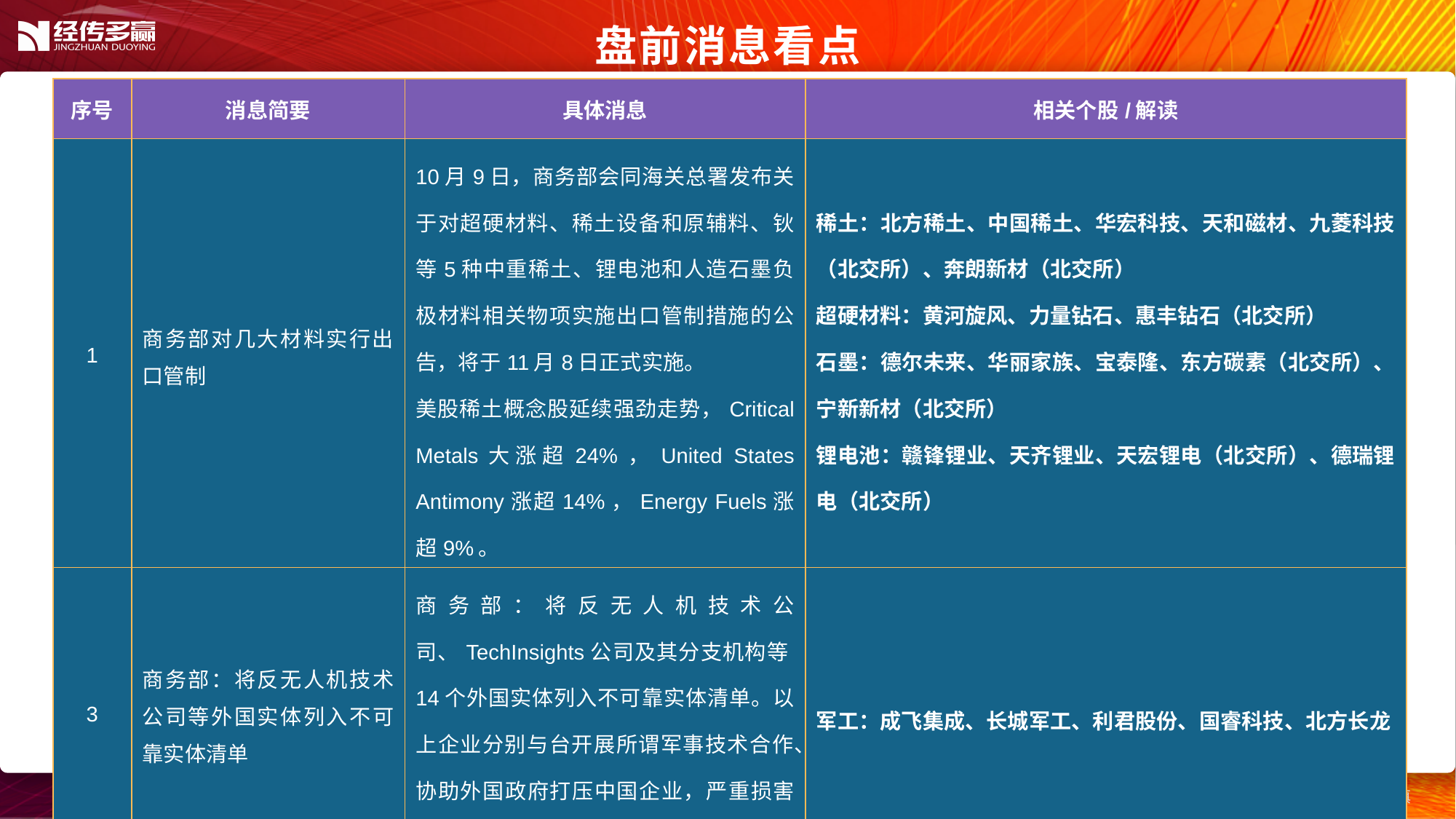

盘前消息看点
| 序号 | 消息简要 | 具体消息 | 相关个股/解读 |
| --- | --- | --- | --- |
| 1 | 商务部对几大材料实行出口管制 | 10月9日，商务部会同海关总署发布关于对超硬材料、稀土设备和原辅料、钬等5种中重稀土、锂电池和人造石墨负极材料相关物项实施出口管制措施的公告，将于11月8日正式实施。 美股稀土概念股延续强劲走势，Critical Metals大涨超24%，United States Antimony涨超14%，Energy Fuels涨超9%。 | 稀土：北方稀土、中国稀土、华宏科技、天和磁材、九菱科技（北交所）、奔朗新材（北交所） 超硬材料：黄河旋风、力量钻石、惠丰钻石（北交所） 石墨：德尔未来、华丽家族、宝泰隆、东方碳素（北交所）、宁新新材（北交所） 锂电池：赣锋锂业、天齐锂业、天宏锂电（北交所）、德瑞锂电（北交所） |
| 3 | 商务部：将反无人机技术公司等外国实体列入不可靠实体清单 | 商务部：将反无人机技术公司、TechInsights公司及其分支机构等14个外国实体列入不可靠实体清单。以上企业分别与台开展所谓军事技术合作、协助外国政府打压中国企业，严重损害中国国家安全和发展利益。 | 军工：成飞集成、长城军工、利君股份、国睿科技、北方长龙 |
| 4 |  |  |  |
| 5 |  |  |  |
| 6 |  |  |  |